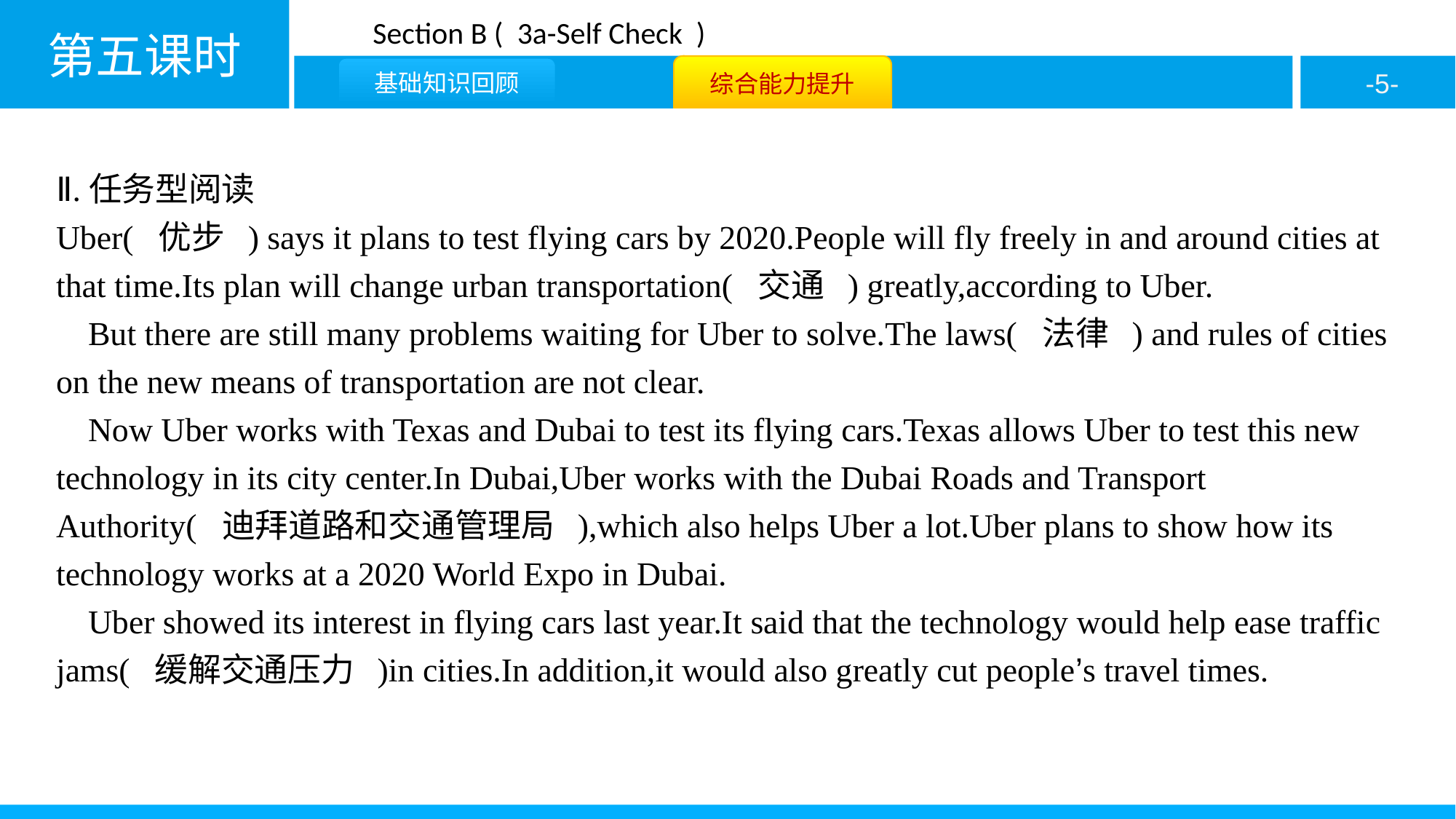

Ⅱ.任务型阅读
Uber(  优步  ) says it plans to test flying cars by 2020.People will fly freely in and around cities at that time.Its plan will change urban transportation(  交通  ) greatly,according to Uber.
But there are still many problems waiting for Uber to solve.The laws(  法律  ) and rules of cities on the new means of transportation are not clear.
Now Uber works with Texas and Dubai to test its flying cars.Texas allows Uber to test this new technology in its city center.In Dubai,Uber works with the Dubai Roads and Transport Authority(  迪拜道路和交通管理局  ),which also helps Uber a lot.Uber plans to show how its technology works at a 2020 World Expo in Dubai.
Uber showed its interest in flying cars last year.It said that the technology would help ease traffic jams(  缓解交通压力  )in cities.In addition,it would also greatly cut people’s travel times.